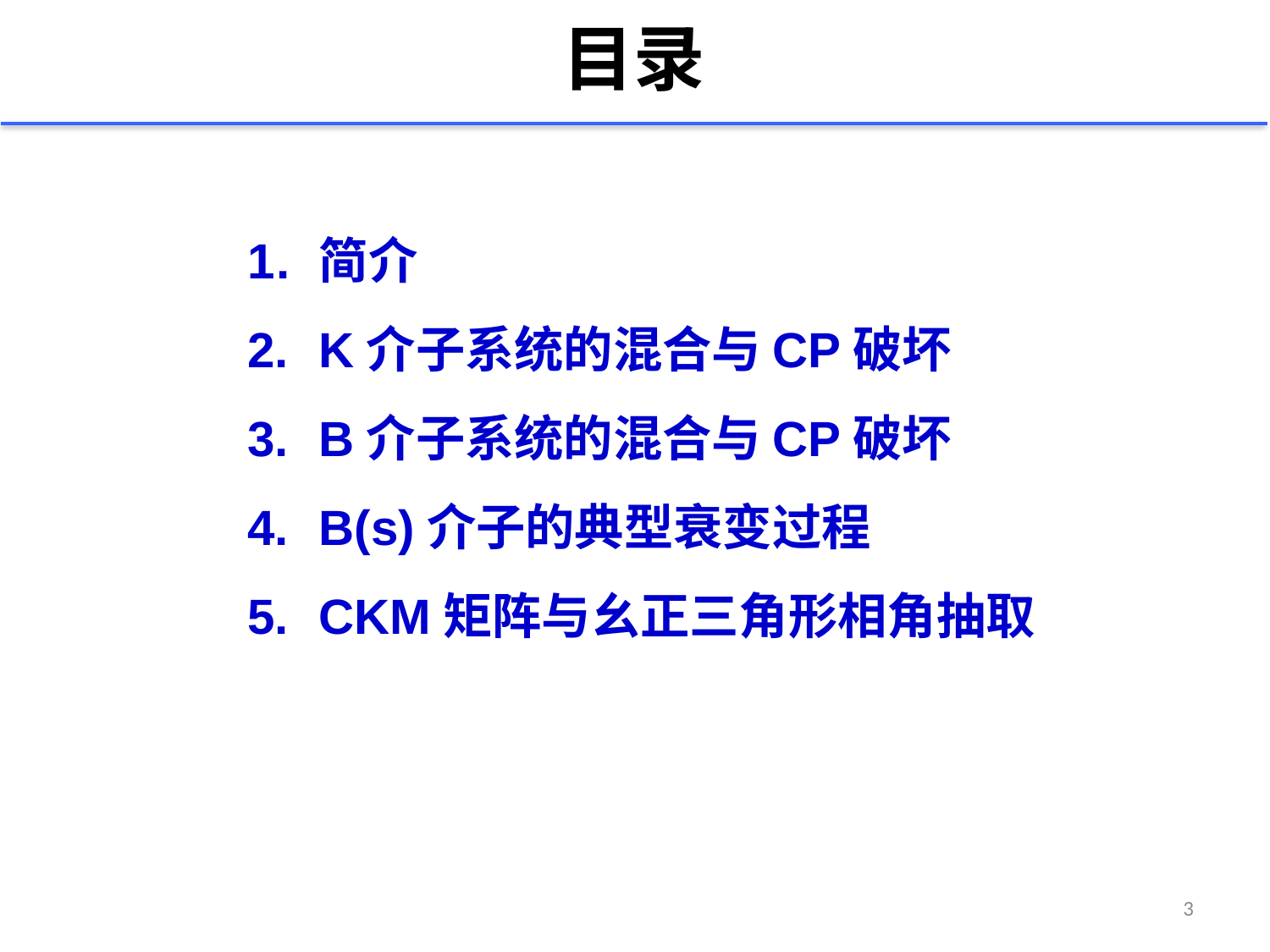

# 目录
简介
K介子系统的混合与CP破坏
B介子系统的混合与CP破坏
B(s)介子的典型衰变过程
CKM矩阵与幺正三角形相角抽取

3